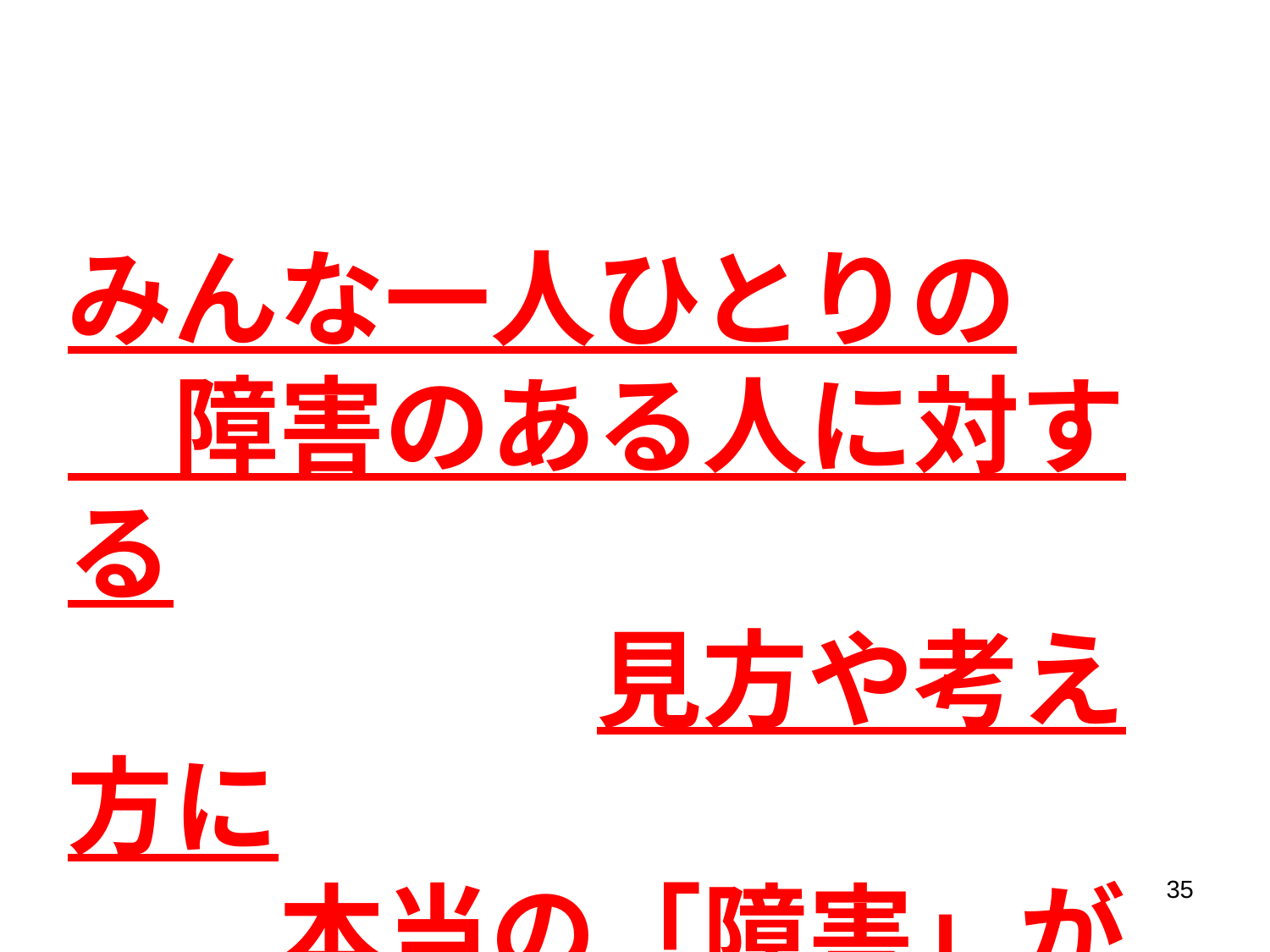

みんな一人ひとりの
　障害のある人に対する
　　　　　見方や考え方に
　　本当の「障害」がある。
35